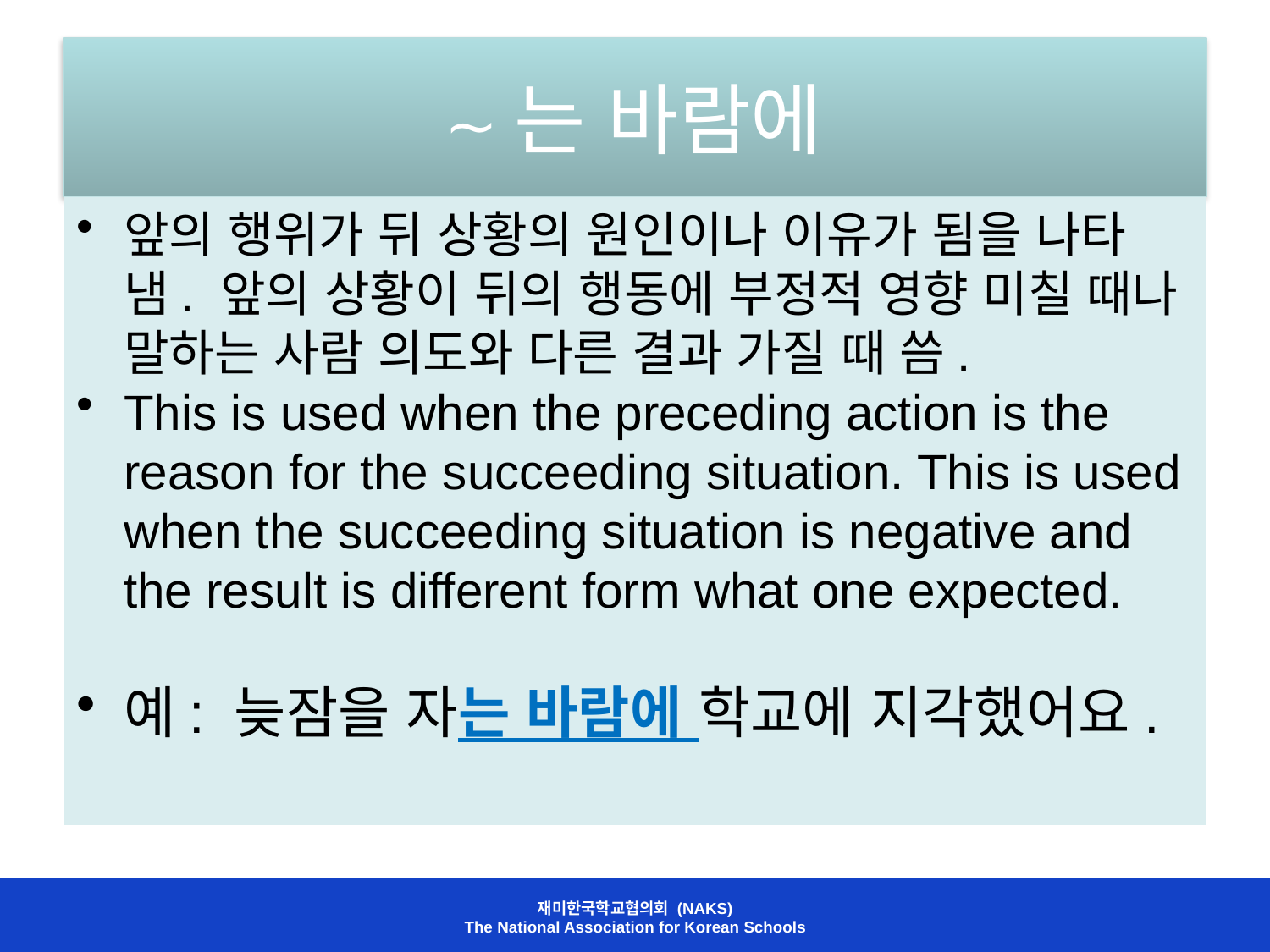

# ~는 바람에
앞의 행위가 뒤 상황의 원인이나 이유가 됨을 나타냄. 앞의 상황이 뒤의 행동에 부정적 영향 미칠 때나 말하는 사람 의도와 다른 결과 가질 때 씀.
This is used when the preceding action is the reason for the succeeding situation. This is used when the succeeding situation is negative and the result is different form what one expected.

예: 늦잠을 자는 바람에 학교에 지각했어요.
재미한국학교협의회 (NAKS)
The National Association for Korean Schools